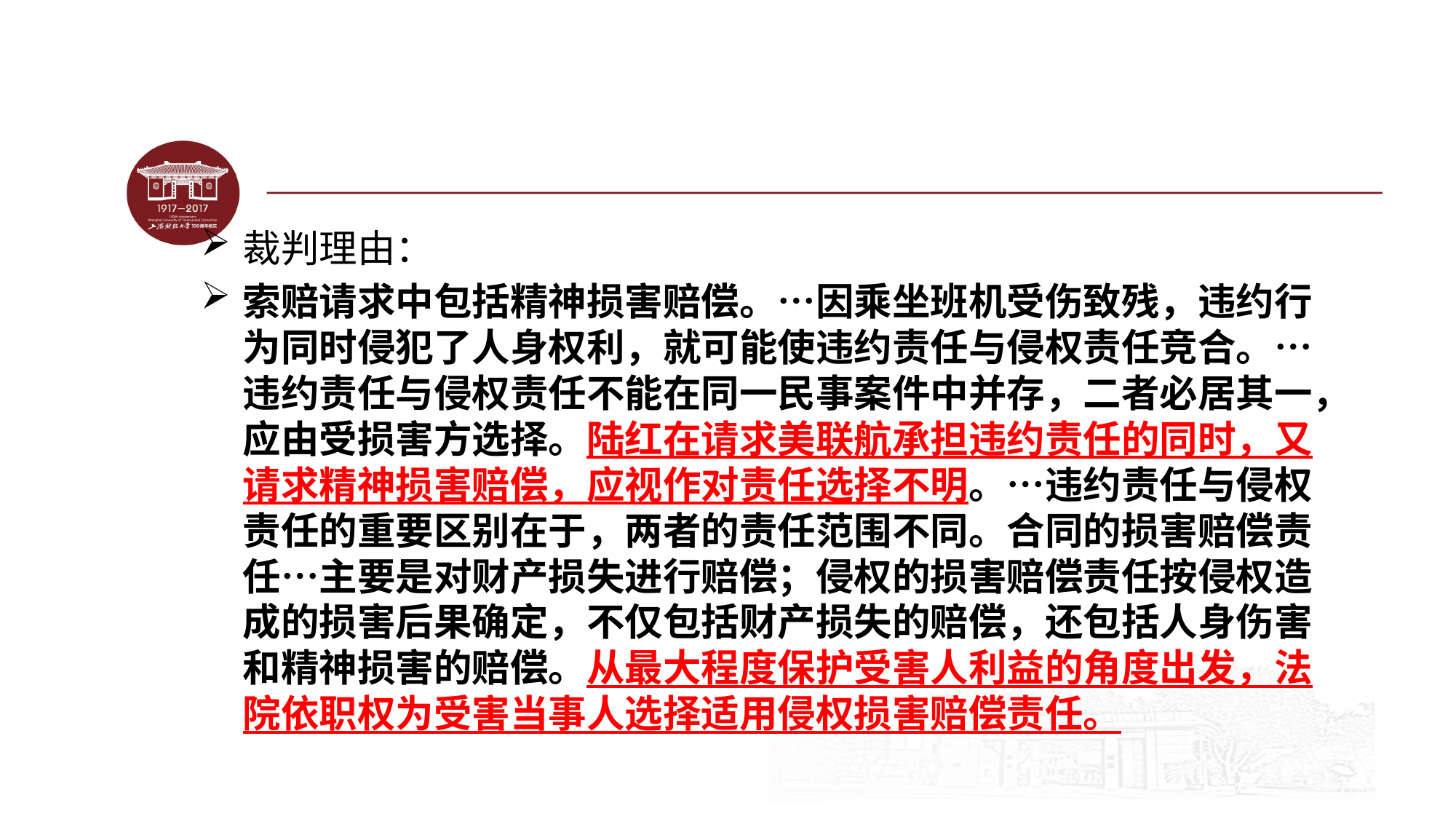

#
裁判理由：
索赔请求中包括精神损害赔偿。…因乘坐班机受伤致残，违约行为同时侵犯了人身权利，就可能使违约责任与侵权责任竞合。…违约责任与侵权责任不能在同一民事案件中并存，二者必居其一，应由受损害方选择。陆红在请求美联航承担违约责任的同时，又请求精神损害赔偿，应视作对责任选择不明。…违约责任与侵权责任的重要区别在于，两者的责任范围不同。合同的损害赔偿责任…主要是对财产损失进行赔偿；侵权的损害赔偿责任按侵权造成的损害后果确定，不仅包括财产损失的赔偿，还包括人身伤害和精神损害的赔偿。从最大程度保护受害人利益的角度出发，法院依职权为受害当事人选择适用侵权损害赔偿责任。